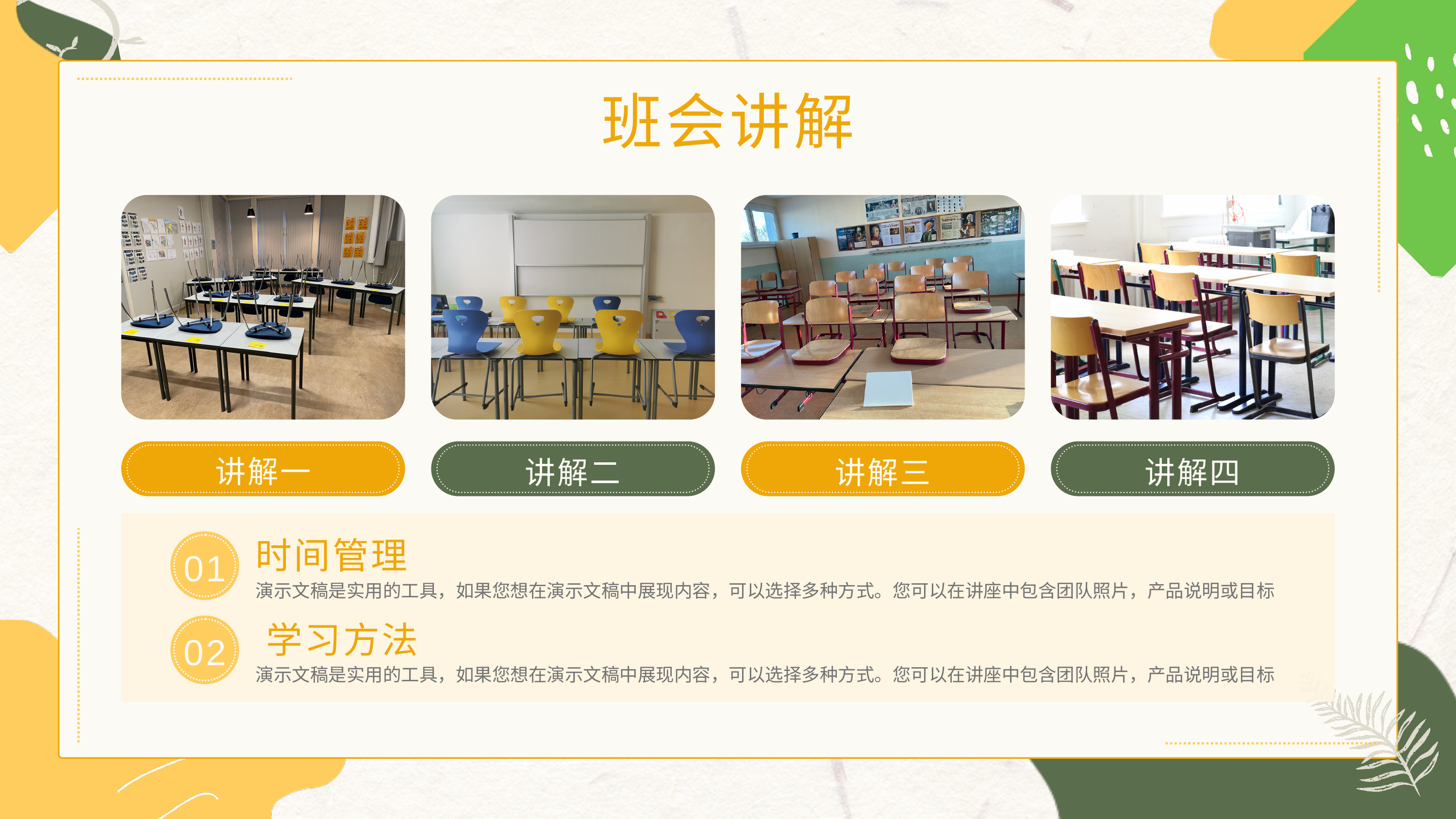

班会讲解

讲解二

讲解三

讲解四

讲解一

时间管理

01
演示文稿是实用的工具，如果您想在演示文稿中展现内容，可以选择多种方式。您可以在讲座中包含团队照片，产品说明或目标
‌学习方法

02

演示文稿是实用的工具，如果您想在演示文稿中展现内容，可以选择多种方式。您可以在讲座中包含团队照片，产品说明或目标